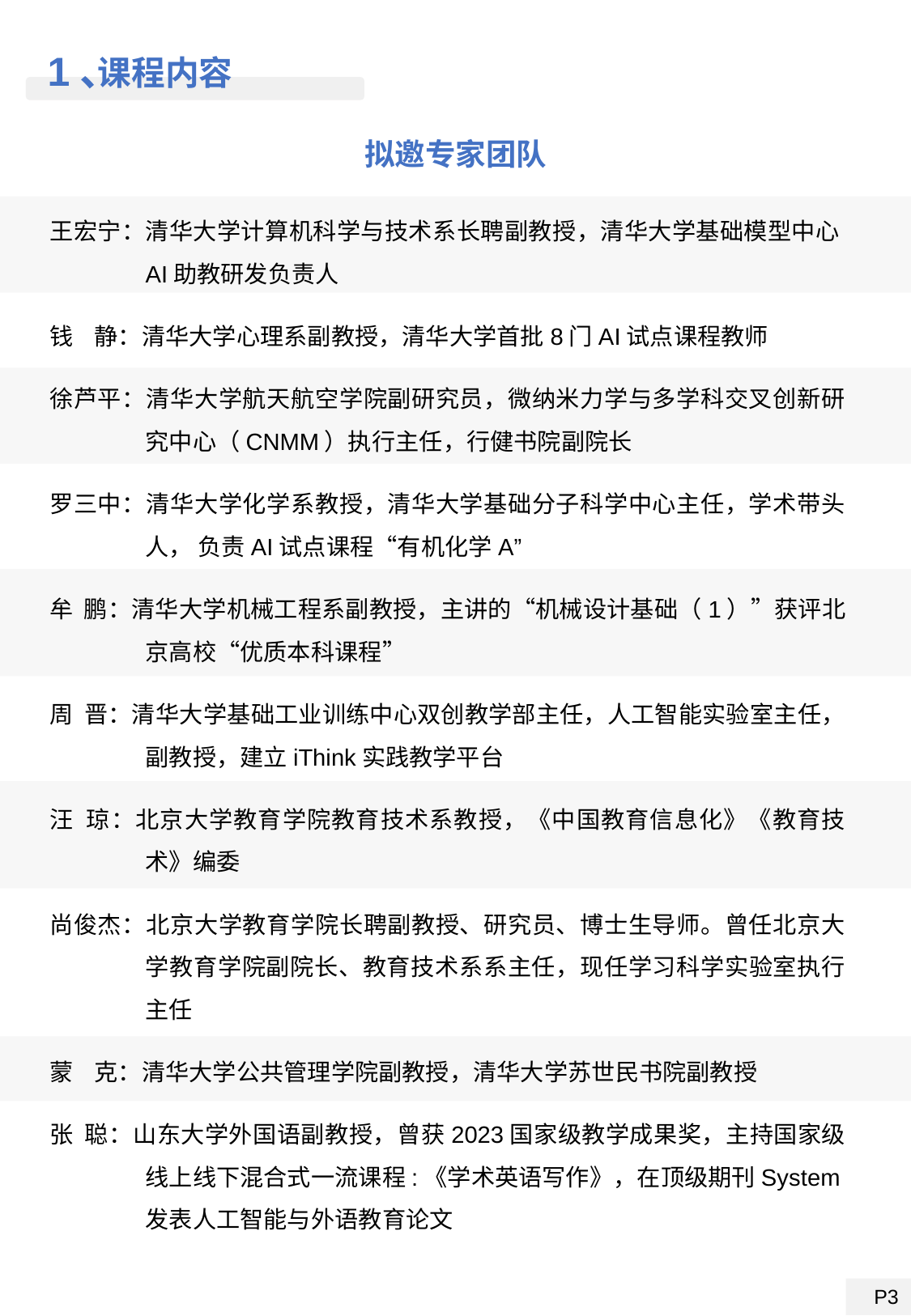

1、
课程内容

拟邀专家团队

王宏宁：清华大学计算机科学与技术系长聘副教授，清华大学基础模型中心AI助教研发负责人
钱    静：清华大学心理系副教授，清华大学首批8门AI试点课程教师
徐芦平：清华大学航天航空学院副研究员，微纳米力学与多学科交叉创新研究中心（CNMM）执行主任，行健书院副院长
罗三中：清华大学化学系教授，清华大学基础分子科学中心主任，学术带头人， 负责AI试点课程“有机化学A”
牟  鹏：清华大学机械工程系副教授，主讲的“机械设计基础（1）”获评北京高校“优质本科课程”
周  晋：清华大学基础工业训练中心双创教学部主任，人工智能实验室主任，副教授，建立iThink实践教学平台
汪  琼：北京大学教育学院教育技术系教授，《中国教育信息化》《教育技术》编委
尚俊杰：北京大学教育学院长聘副教授、研究员、博士生导师。曾任北京大学教育学院副院长、教育技术系系主任，现任学习科学实验室执行主任
蒙    克：清华大学公共管理学院副教授，清华大学苏世民书院副教授
张  聪：山东大学外国语副教授，曾获2023国家级教学成果奖，主持国家级线上线下混合式一流课程:《学术英语写作》，在顶级期刊System发表人工智能与外语教育论文

P3